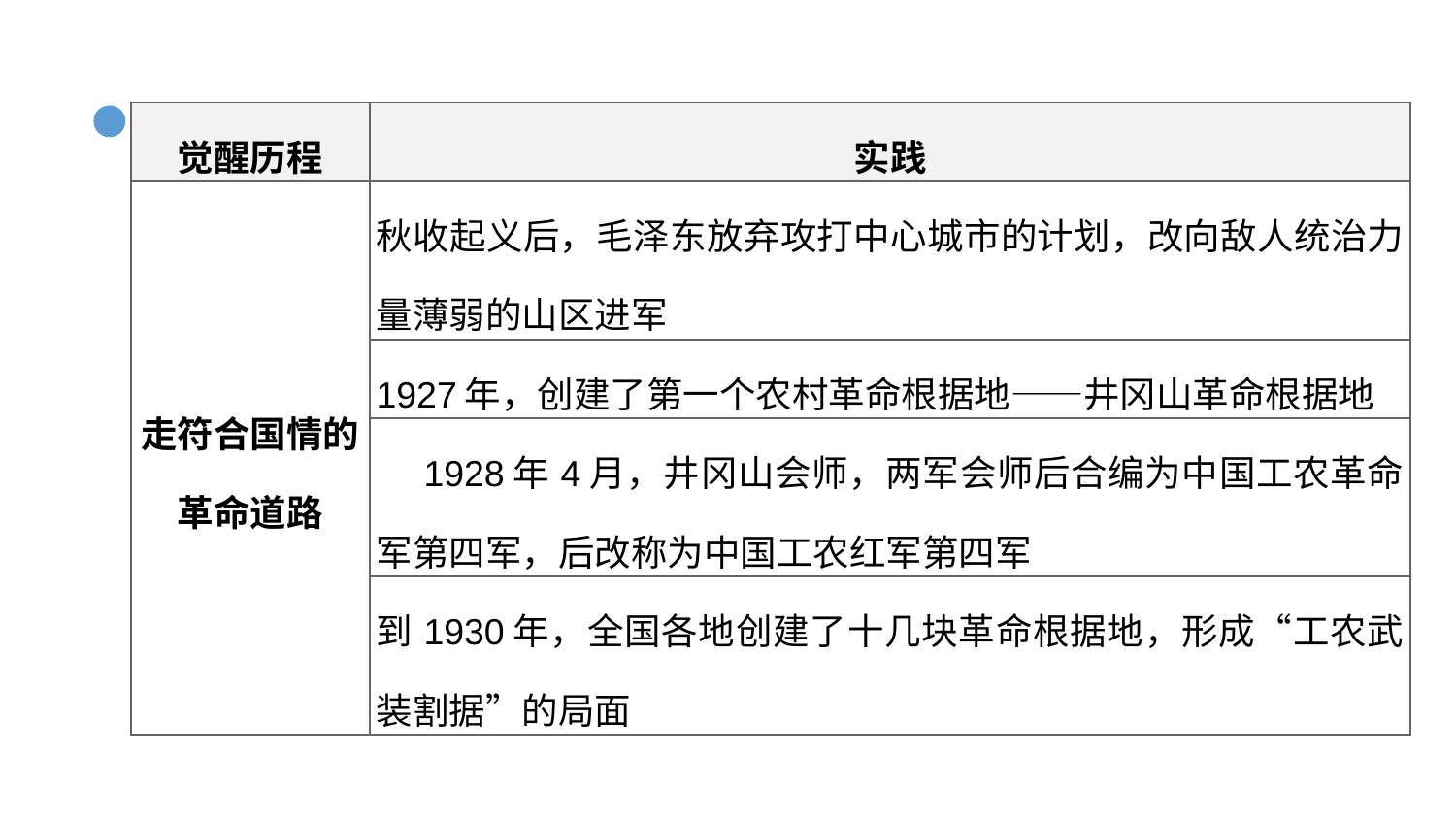

| 觉醒历程 | 实践 |
| --- | --- |
| 走符合国情的革命道路 | 秋收起义后，毛泽东放弃攻打中心城市的计划，改向敌人统治力量薄弱的山区进军 |
|  | 1927年，创建了第一个农村革命根据地——井冈山革命根据地 |
|  | 1928年4月，井冈山会师，两军会师后合编为中国工农革命军第四军，后改称为中国工农红军第四军 |
|  | 到1930年，全国各地创建了十几块革命根据地，形成“工农武装割据”的局面 |
专题线索梳理